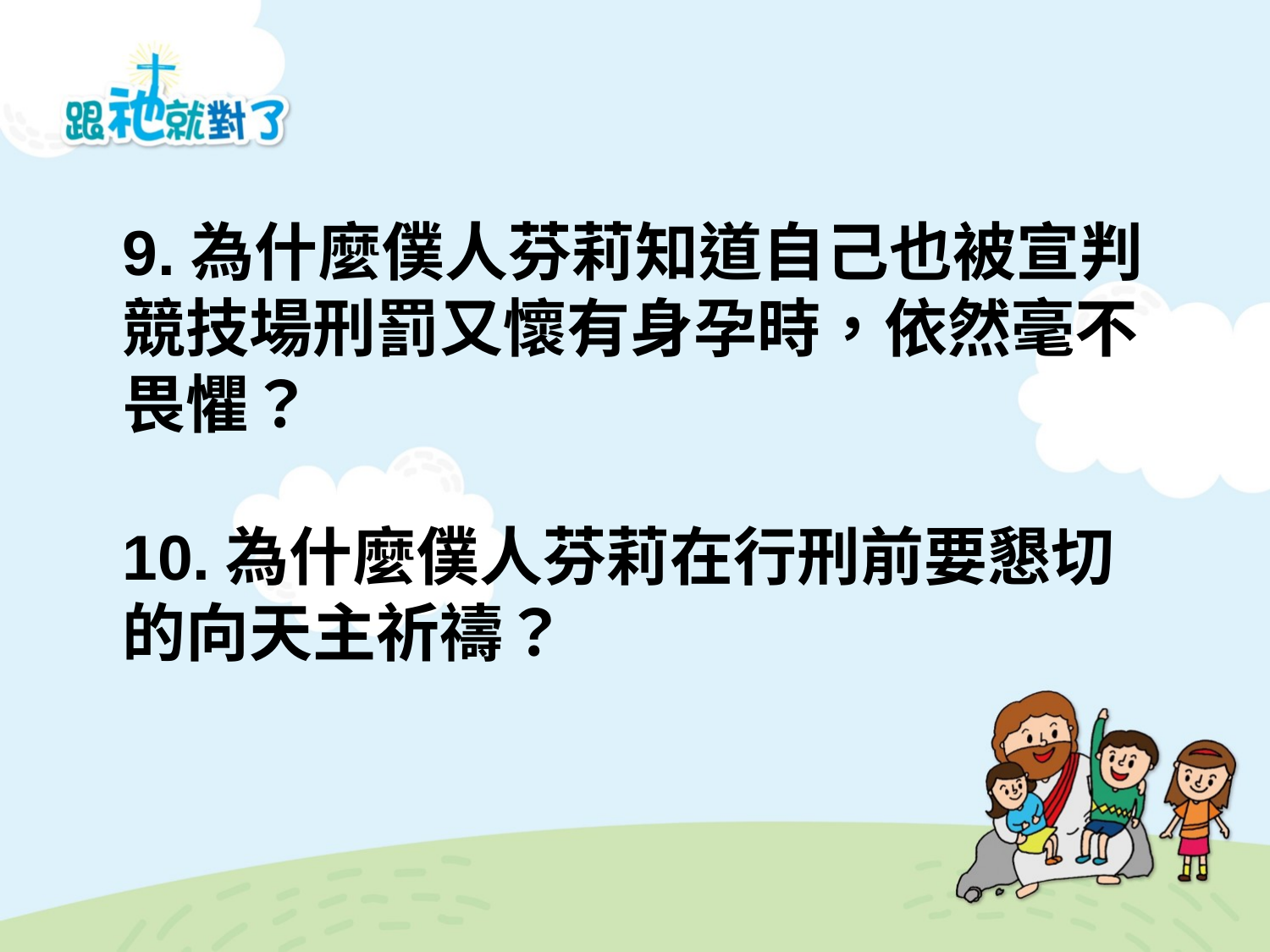

9.為什麼僕人芬莉知道自己也被宣判競技場刑罰又懷有身孕時，依然毫不畏懼？

10.為什麼僕人芬莉在行刑前要懇切的向天主祈禱？